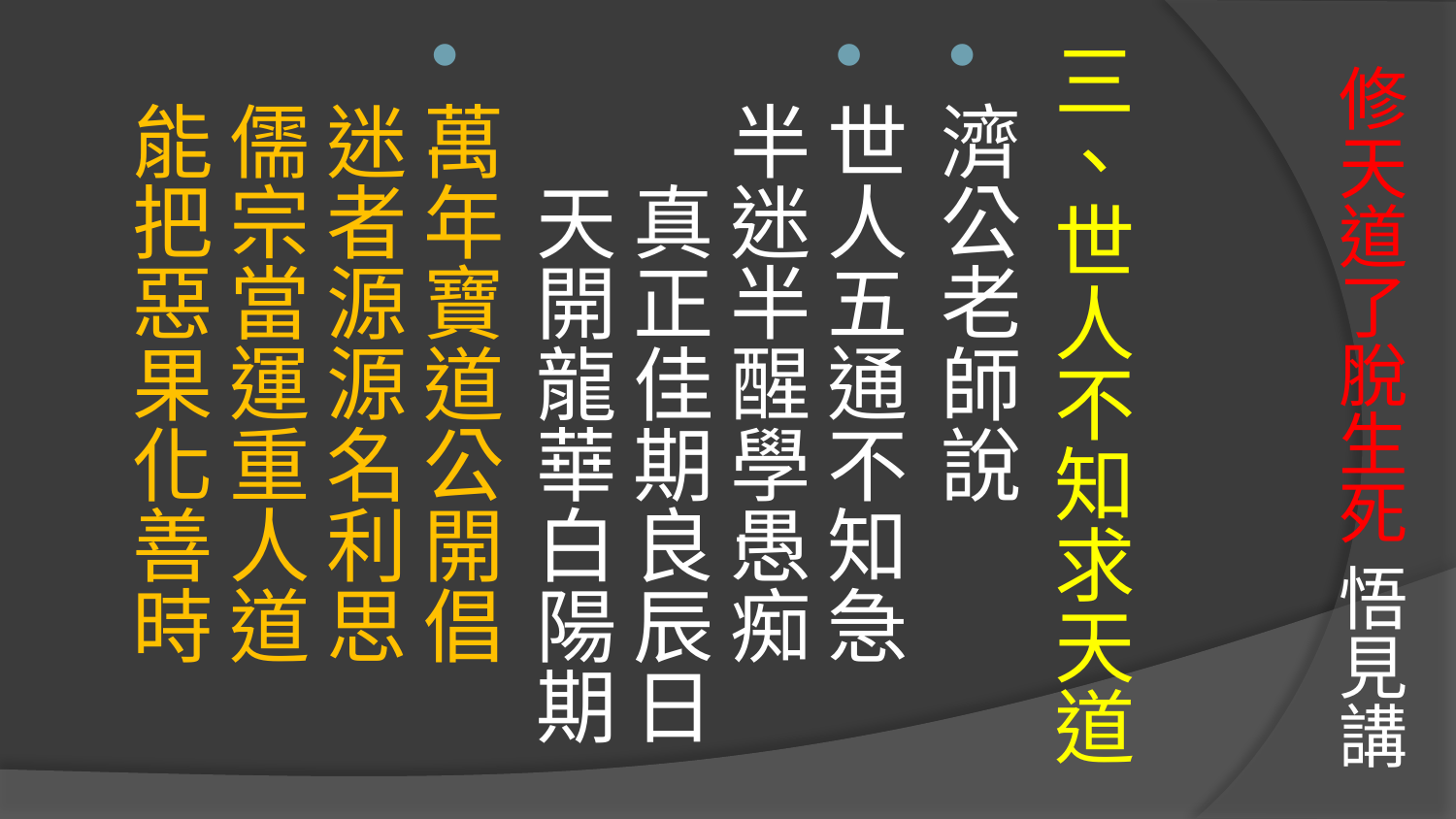

三、世人不知求天道
濟公老師說
世人五通不知急　半迷半醒學愚痴　　真正佳期良辰日　天開龍華白陽期
萬年寶道公開倡　迷者源源名利思
儒宗當運重人道　能把惡果化善時
# 修天道了脫生死 悟見講